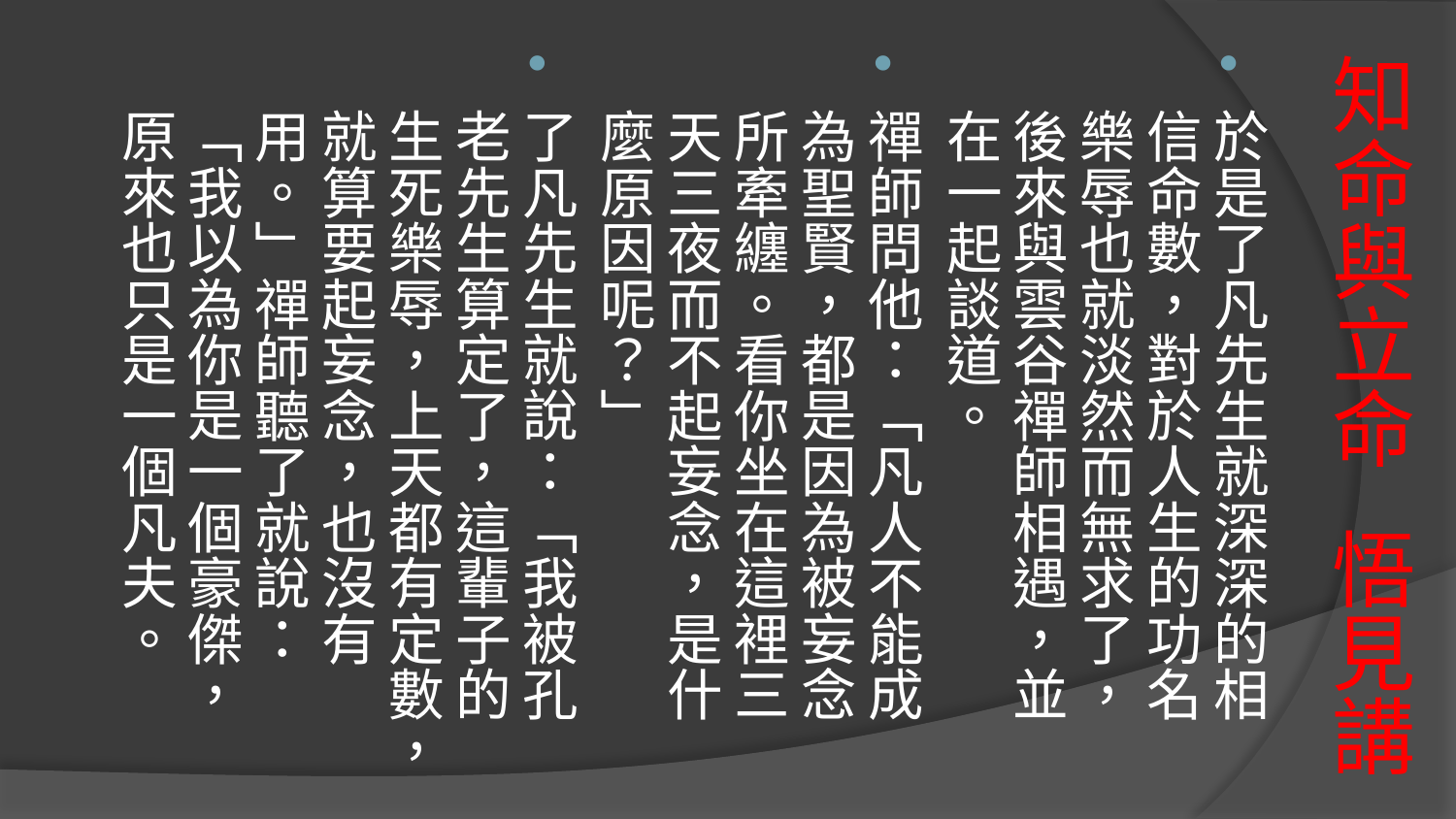

於是了凡先生就深深的相信命數，對於人生的功名樂辱也就淡然而無求了，後來與雲谷禪師相遇，並在一起談道。
禪師問他：「凡人不能成為聖賢，都是因為被妄念所牽纏。看你坐在這裡三天三夜而不起妄念，是什麼原因呢？」
了凡先生就說：「我被孔老先生算定了，這輩子的生死樂辱，上天都有定數，就算要起妄念，也沒有用。」禪師聽了就說：「我以為你是一個豪傑，原來也只是一個凡夫。

# 知命與立命   悟見講